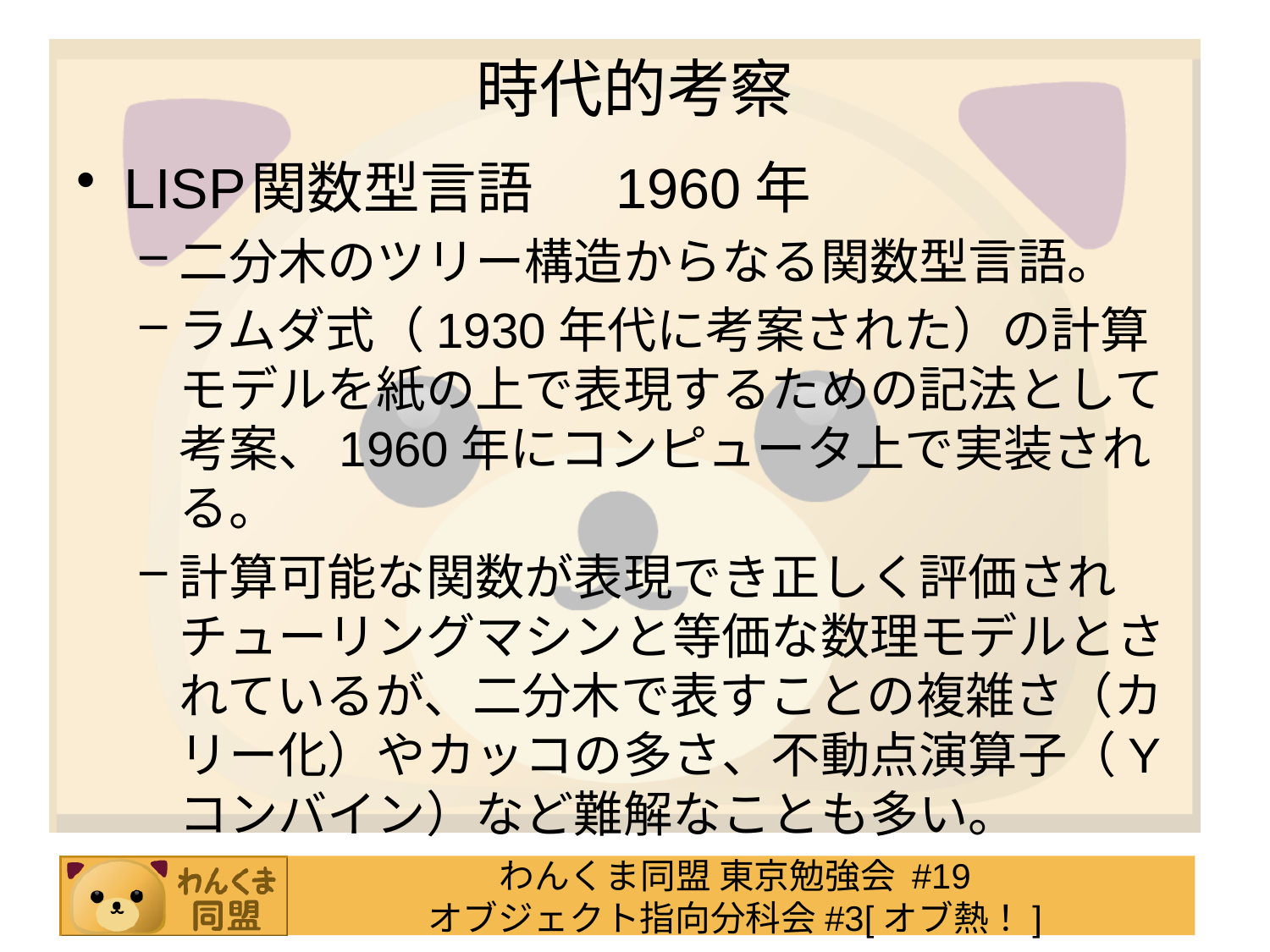

# 時代的考察
LISP	関数型言語　 1960年
二分木のツリー構造からなる関数型言語。
ラムダ式（1930年代に考案された）の計算モデルを紙の上で表現するための記法として考案、1960年にコンピュータ上で実装される。
計算可能な関数が表現でき正しく評価されチューリングマシンと等価な数理モデルとされているが、二分木で表すことの複雑さ（カリー化）やカッコの多さ、不動点演算子（Yコンバイン）など難解なことも多い。